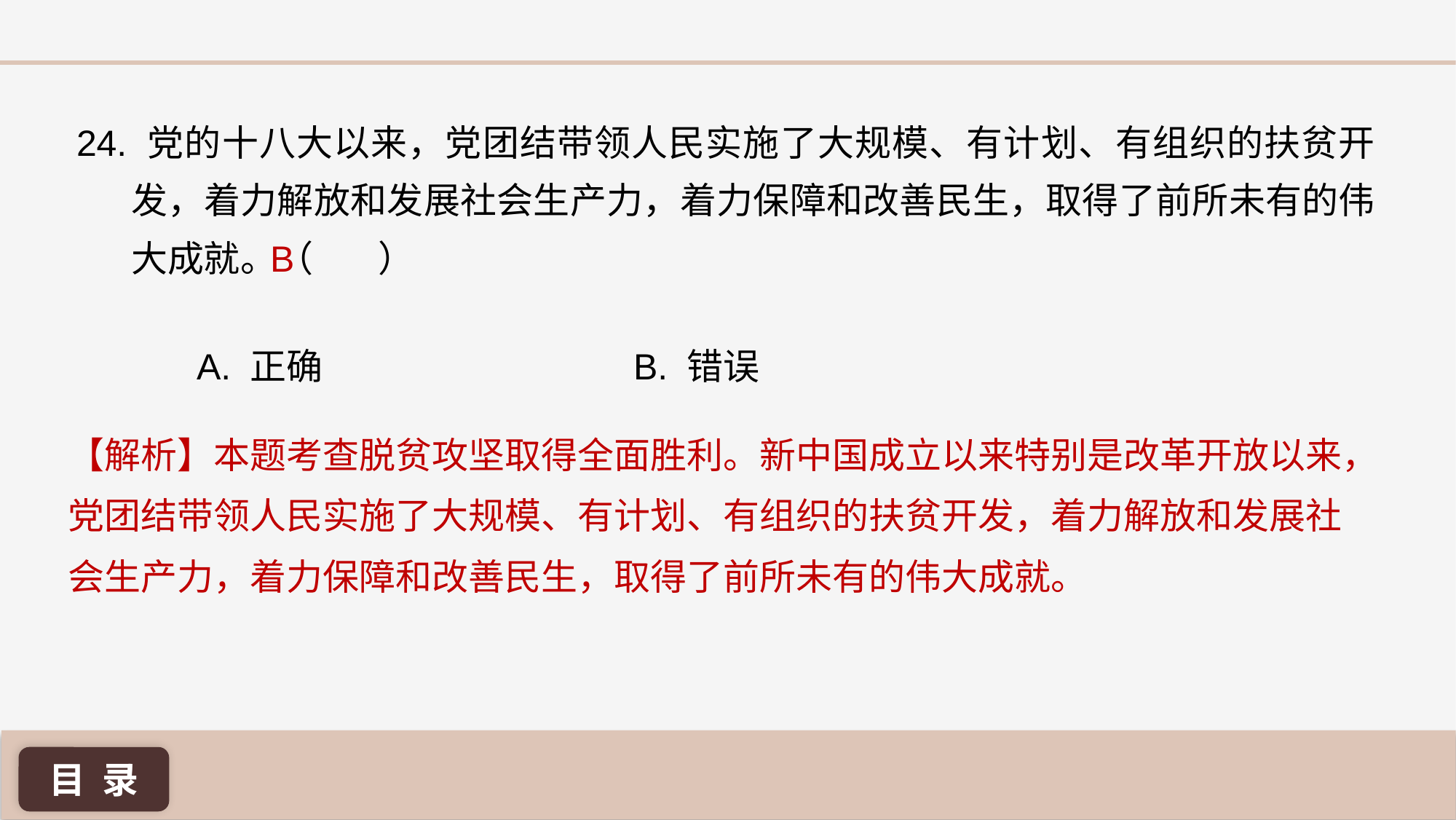

24. 党的十八大以来，党团结带领人民实施了大规模、有计划、有组织的扶贫开发，着力解放和发展社会生产力，着力保障和改善民生，取得了前所未有的伟大成就。（        ）
B
A. 正确 			B. 错误
【解析】本题考查脱贫攻坚取得全面胜利。新中国成立以来特别是改革开放以来，党团结带领人民实施了大规模、有计划、有组织的扶贫开发，着力解放和发展社会生产力，着力保障和改善民生，取得了前所未有的伟大成就。